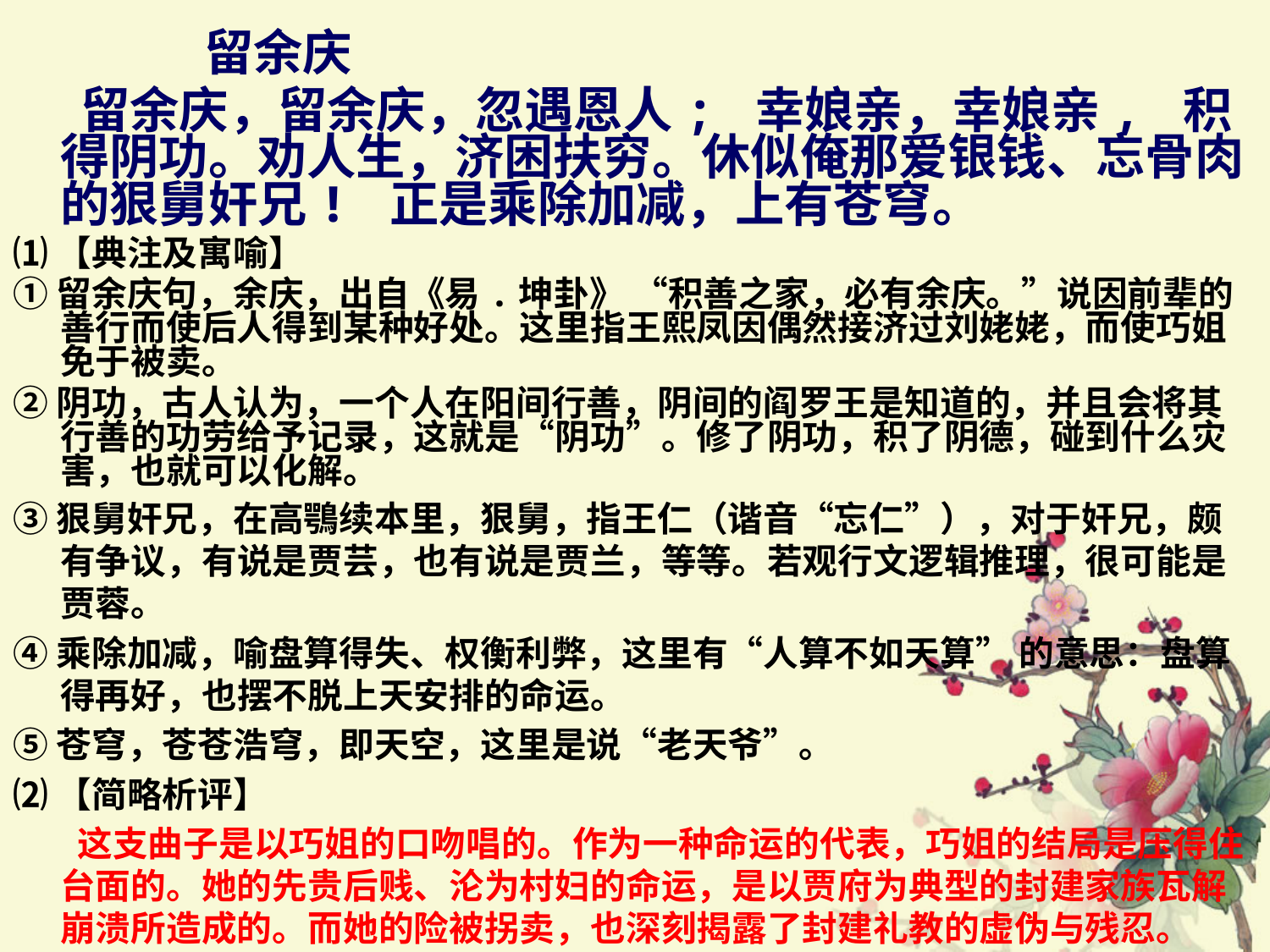

留余庆
     留余庆，留余庆，忽遇恩人; 幸娘亲，幸娘亲, 积得阴功。劝人生，济困扶穷。休似俺那爱银钱、忘骨肉的狠舅奸兄! 正是乘除加减，上有苍穹。
⑴【典注及寓喻】
①留余庆句，余庆，出自《易.坤卦》 “积善之家，必有余庆。”说因前辈的善行而使后人得到某种好处。这里指王熙凤因偶然接济过刘姥姥，而使巧姐免于被卖。
②阴功，古人认为，一个人在阳间行善，阴间的阎罗王是知道的，并且会将其行善的功劳给予记录，这就是“阴功”。修了阴功，积了阴德，碰到什么灾害，也就可以化解。
③狠舅奸兄，在高鶚续本里，狠舅，指王仁（谐音“忘仁”），对于奸兄，颇有争议，有说是贾芸，也有说是贾兰，等等。若观行文逻辑推理，很可能是贾蓉。
④乘除加减，喻盘算得失、权衡利弊，这里有“人算不如天算” 的意思：盘算得再好，也摆不脱上天安排的命运。
⑤苍穹，苍苍浩穹，即天空，这里是说“老天爷”。
⑵【简略析评】
       这支曲子是以巧姐的口吻唱的。作为一种命运的代表，巧姐的结局是压得住台面的。她的先贵后贱、沦为村妇的命运，是以贾府为典型的封建家族瓦解崩溃所造成的。而她的险被拐卖，也深刻揭露了封建礼教的虚伪与残忍。